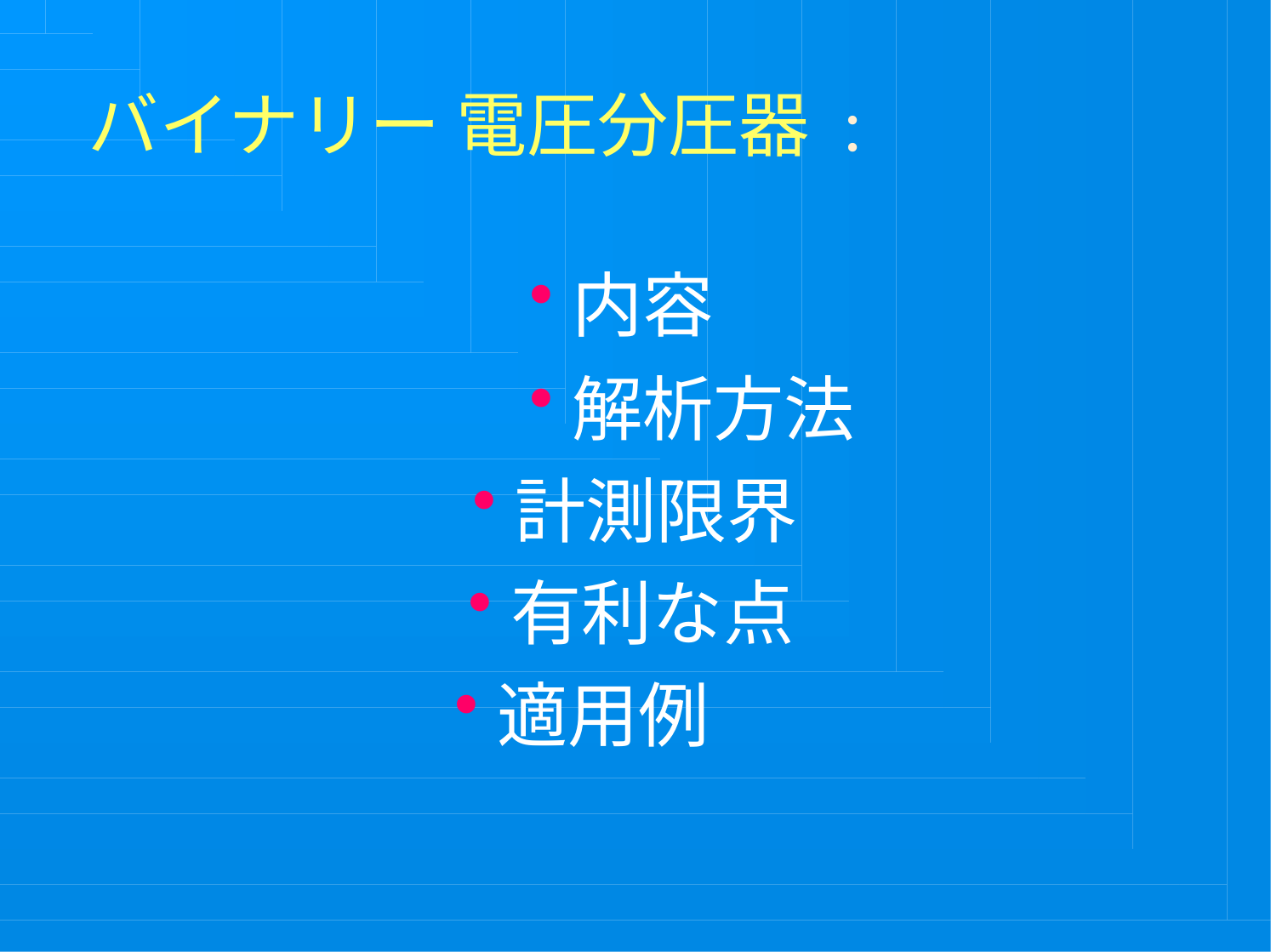

# バイナリー 電圧分圧器 :

内容
解析方法
計測限界
有利な点
適用例